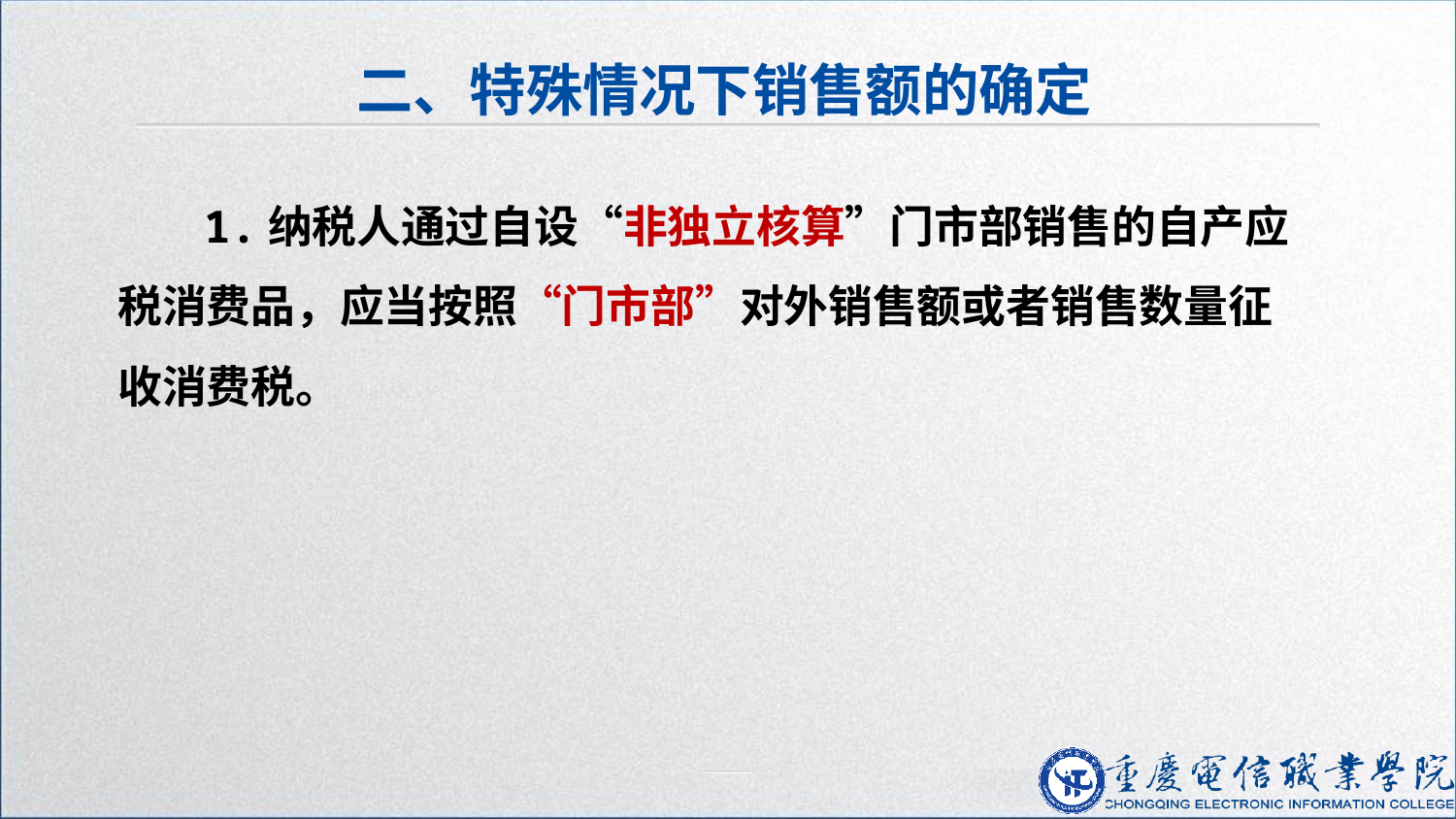

二、特殊情况下销售额的确定
1.纳税人通过自设“非独立核算”门市部销售的自产应税消费品，应当按照“门市部”对外销售额或者销售数量征收消费税。